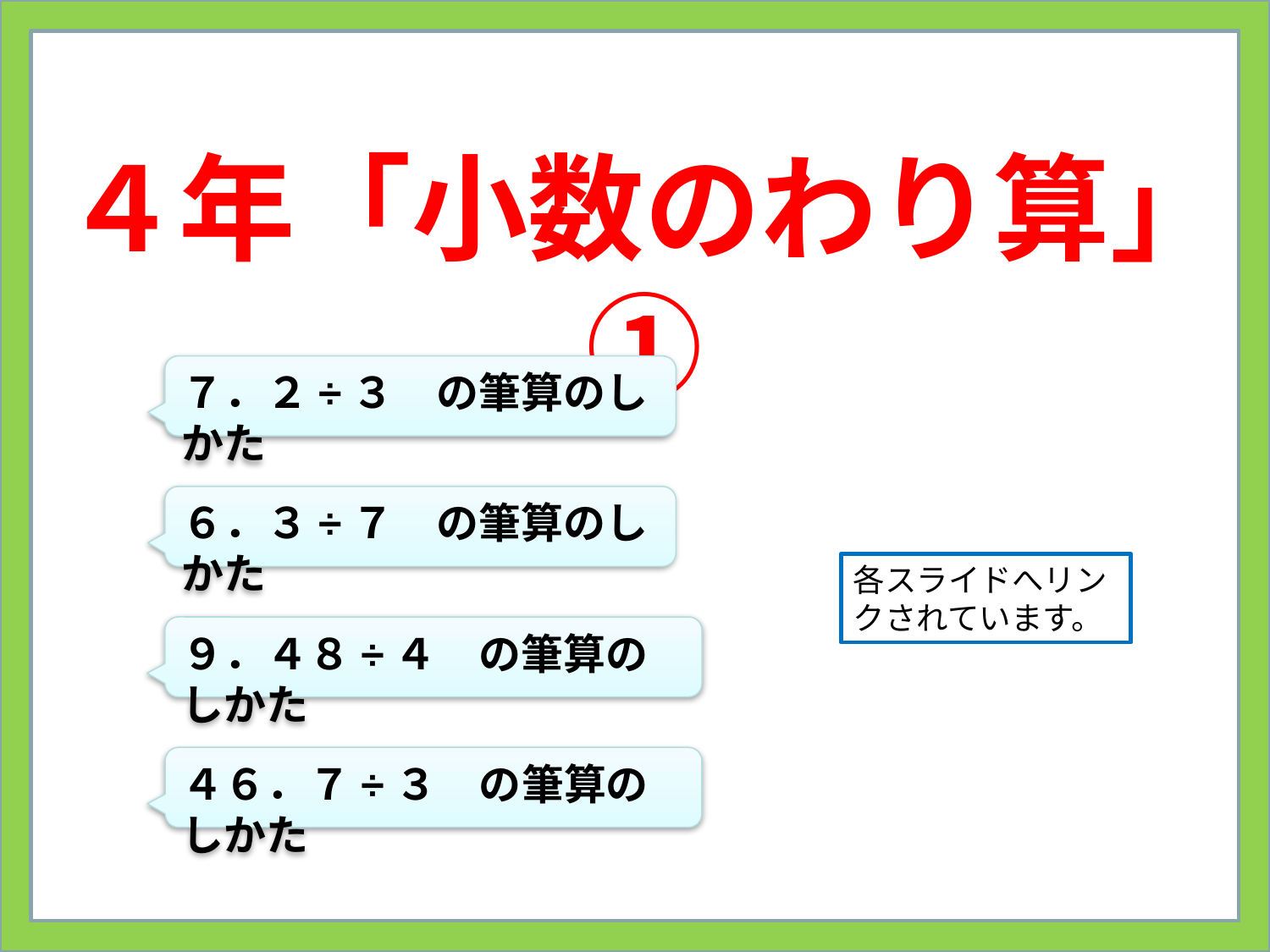

# ４年「小数のわり算」①
７．２÷３　の筆算のしかた
６．３÷７　の筆算のしかた
各スライドへリンクされています。
９．４８÷４　の筆算のしかた
４６．７÷３　の筆算のしかた